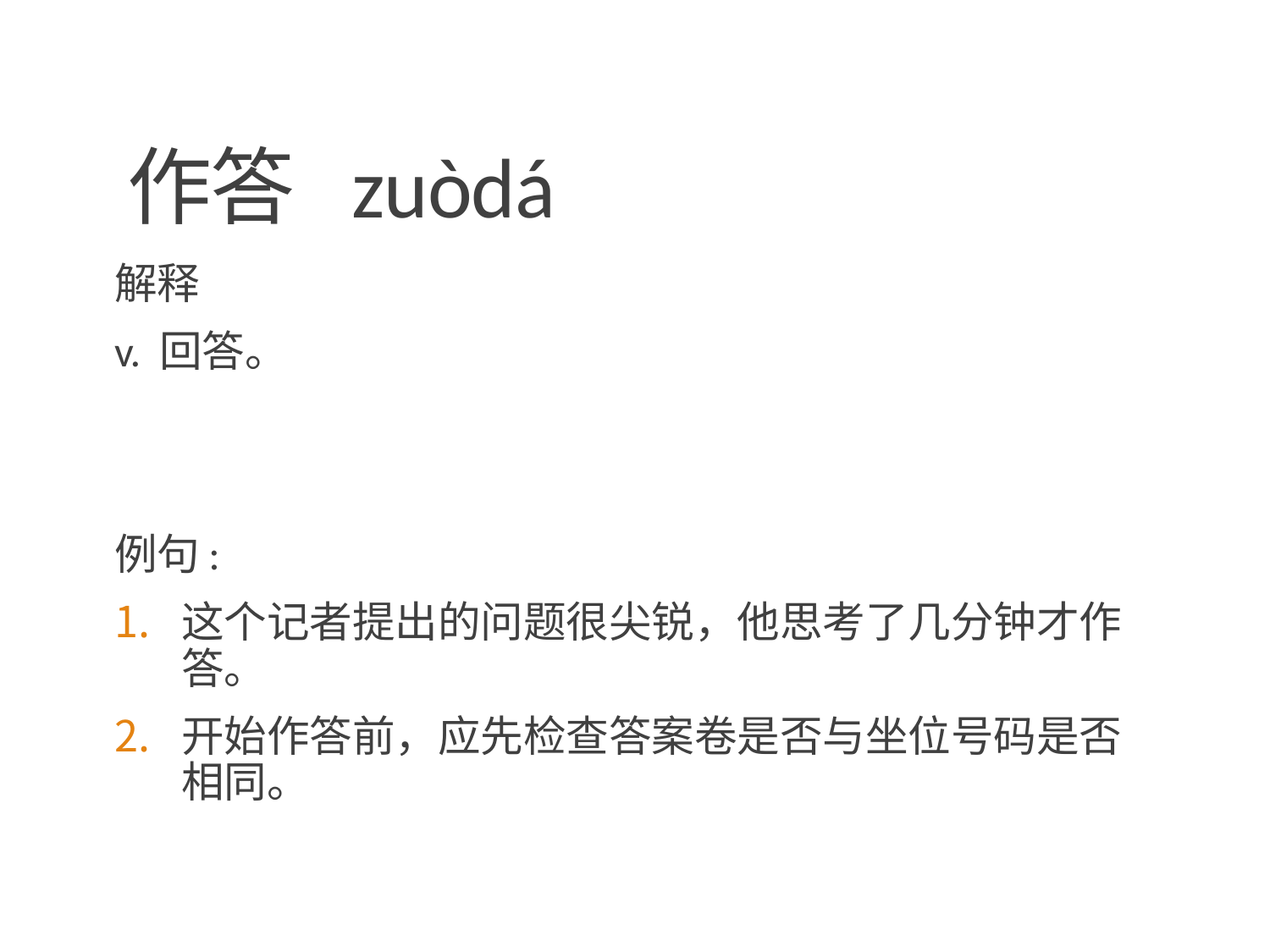

# 作答  zuòdá
解释
v. 回答。

例句:
这个记者提出的问题很尖锐，他思考了几分钟才作答。
开始作答前，应先检查答案卷是否与坐位号码是否相同。